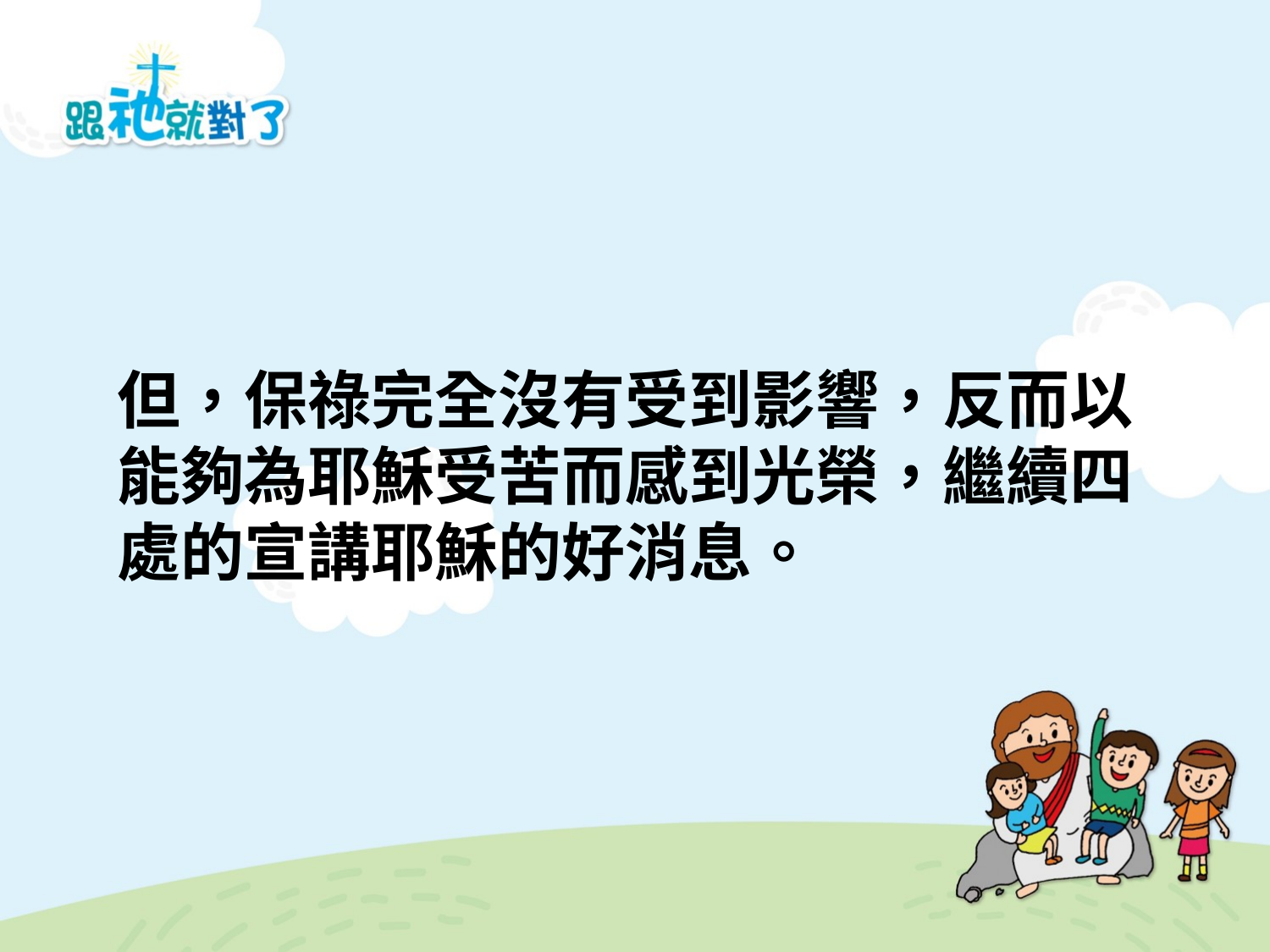

但，保祿完全沒有受到影響，反而以能夠為耶穌受苦而感到光榮，繼續四處的宣講耶穌的好消息。